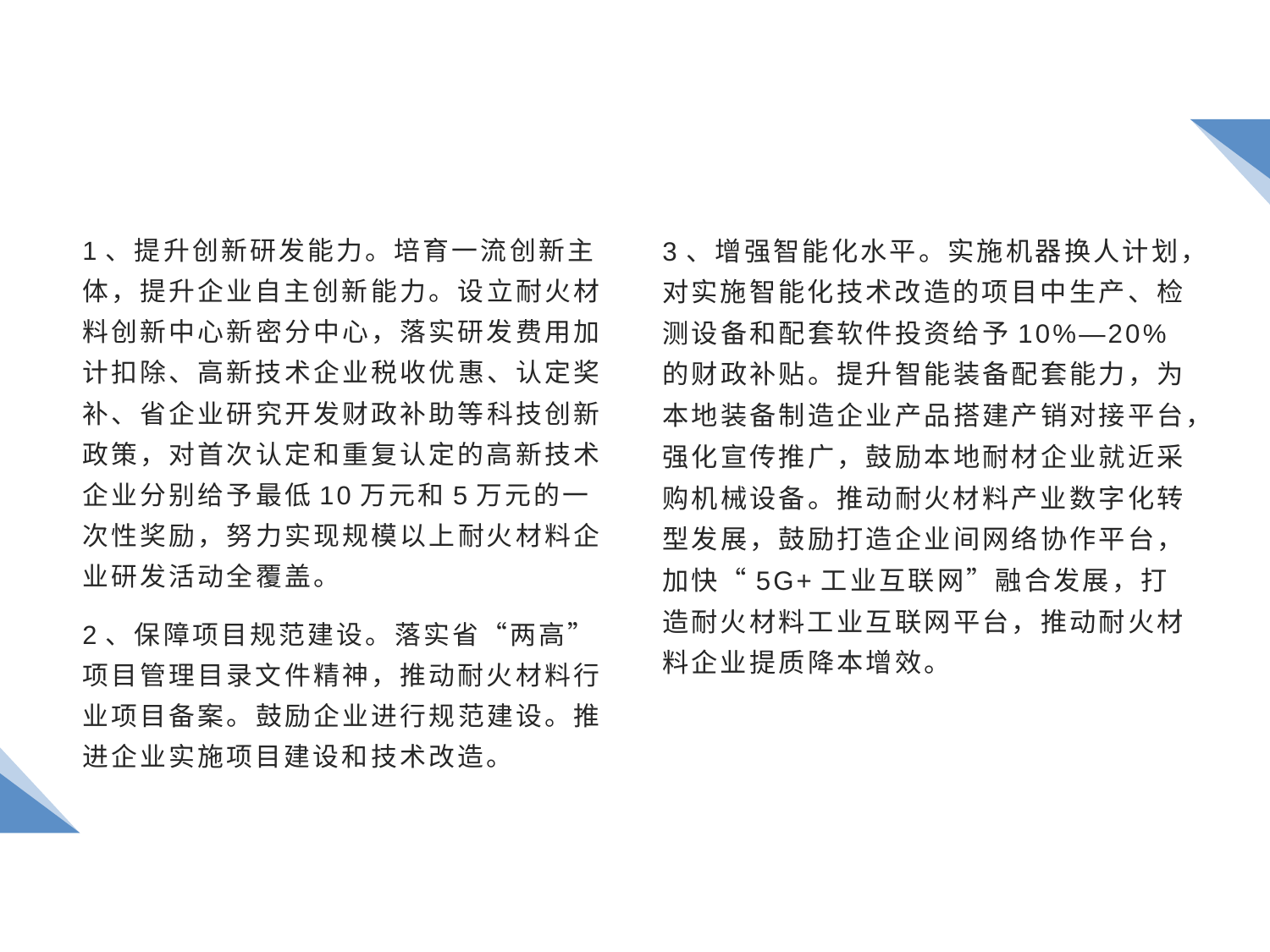

1、提升创新研发能力。培育一流创新主体，提升企业自主创新能力。设立耐火材料创新中心新密分中心，落实研发费用加计扣除、高新技术企业税收优惠、认定奖补、省企业研究开发财政补助等科技创新政策，对首次认定和重复认定的高新技术企业分别给予最低10万元和5万元的一次性奖励，努力实现规模以上耐火材料企业研发活动全覆盖。
2、保障项目规范建设。落实省“两高”项目管理目录文件精神，推动耐火材料行业项目备案。鼓励企业进行规范建设。推进企业实施项目建设和技术改造。
3、增强智能化水平。实施机器换人计划，对实施智能化技术改造的项目中生产、检测设备和配套软件投资给予10%—20%的财政补贴。提升智能装备配套能力，为本地装备制造企业产品搭建产销对接平台，强化宣传推广，鼓励本地耐材企业就近采购机械设备。推动耐火材料产业数字化转型发展，鼓励打造企业间网络协作平台，加快“5G+工业互联网”融合发展，打造耐火材料工业互联网平台，推动耐火材料企业提质降本增效。